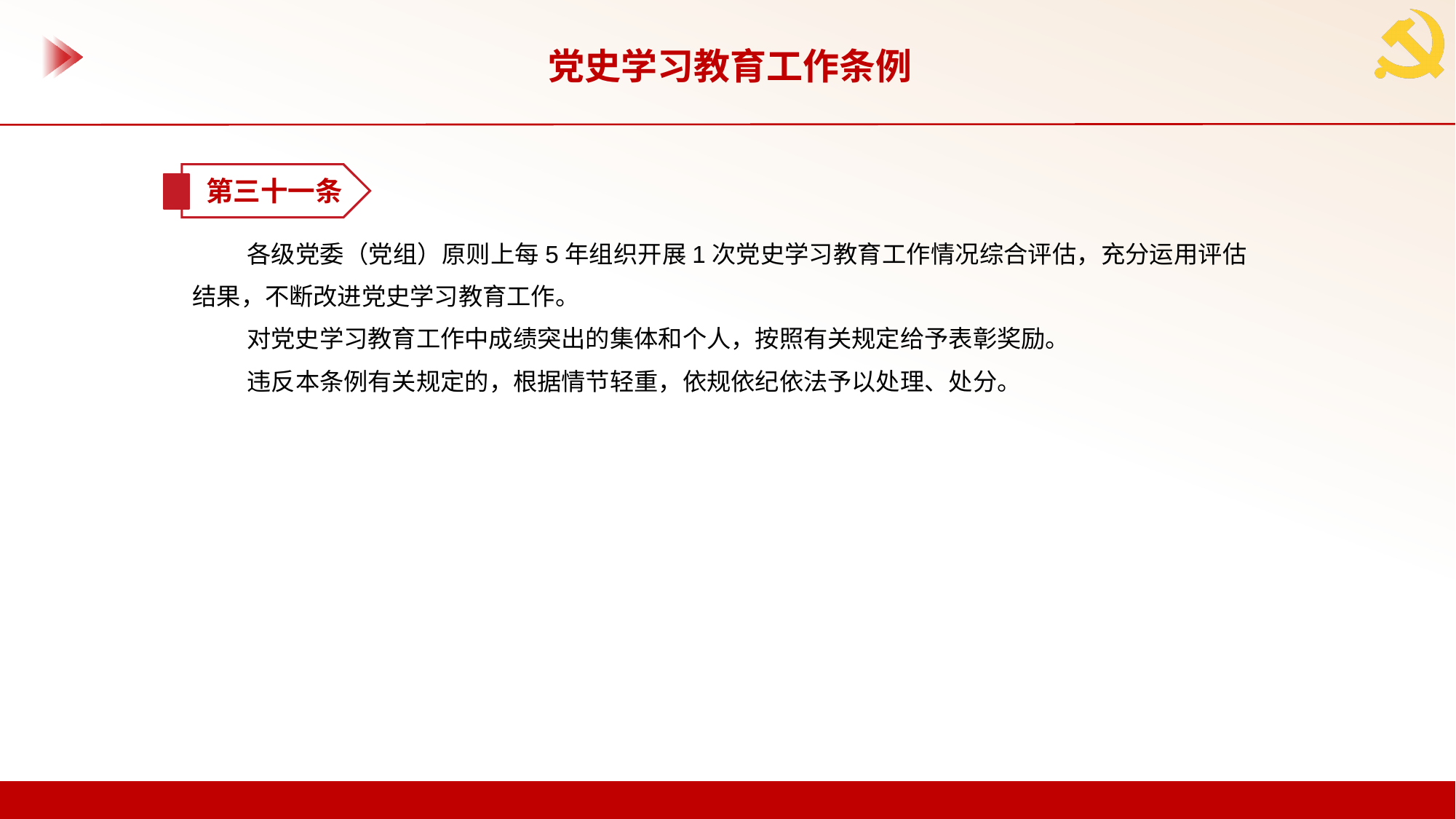

党史学习教育工作条例

第三十一条

各级党委（党组）原则上每5年组织开展1次党史学习教育工作情况综合评估，充分运用评估结果，不断改进党史学习教育工作。
对党史学习教育工作中成绩突出的集体和个人，按照有关规定给予表彰奖励。
违反本条例有关规定的，根据情节轻重，依规依纪依法予以处理、处分。